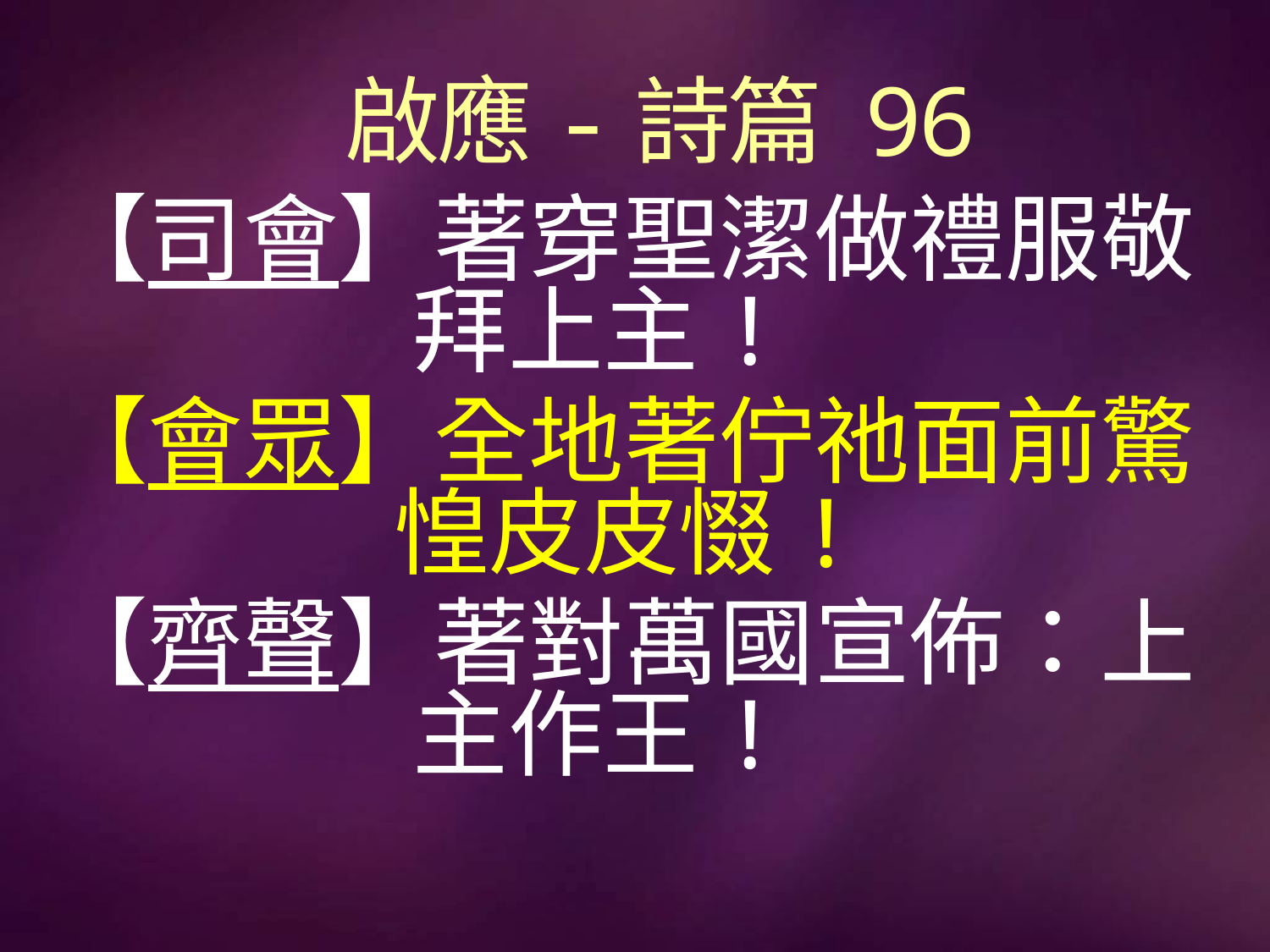

啟應-詩篇 96
【司會】著穿聖潔做禮服敬拜上主!
【會眾】全地著佇祂面前驚惶皮皮惙!
【齊聲】著對萬國宣佈：上主作王!